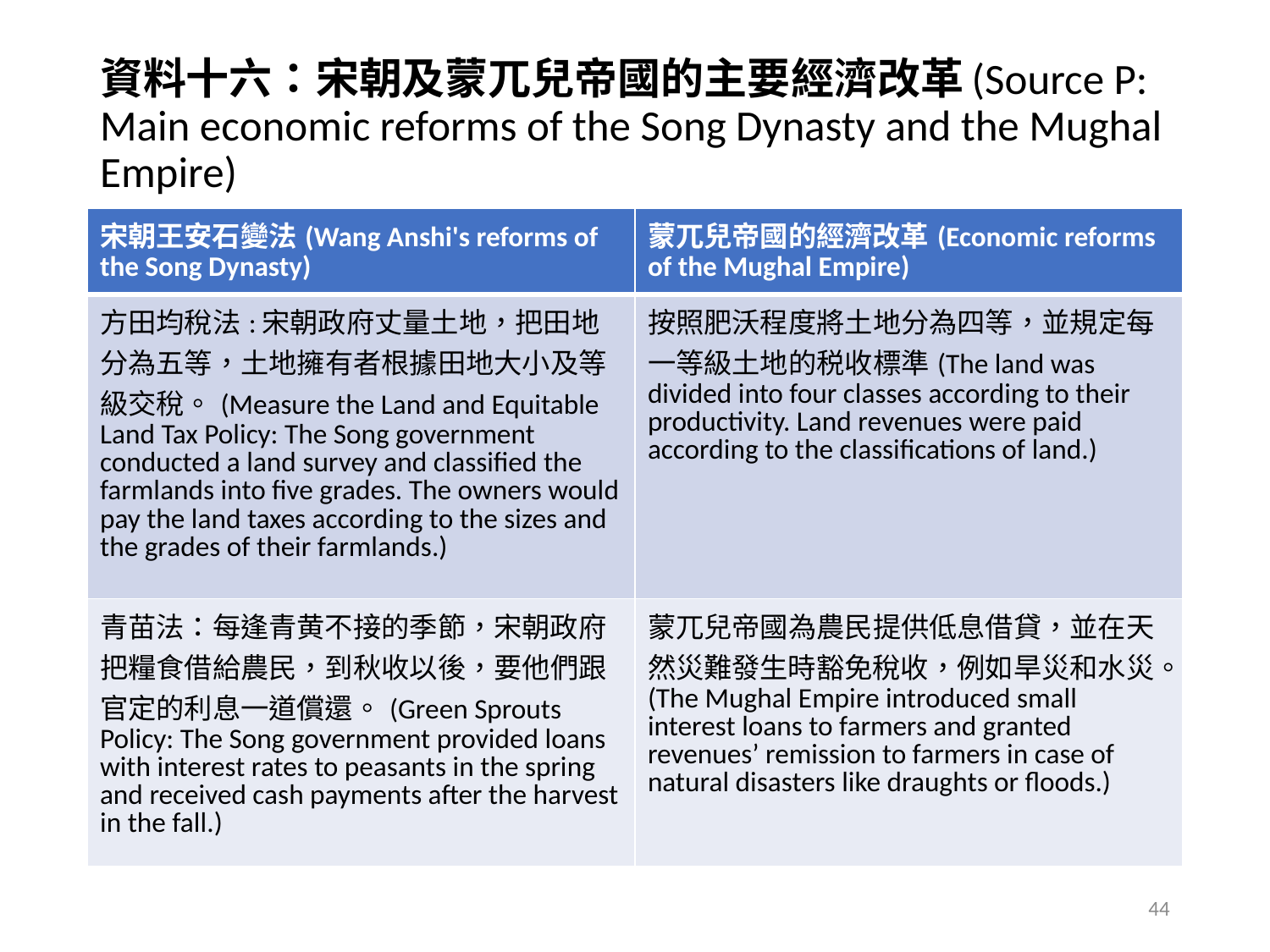

# 資料十六：宋朝及蒙兀兒帝國的主要經濟改革(Source P: Main economic reforms of the Song Dynasty and the Mughal Empire)
| 宋朝王安石變法(Wang Anshi's reforms of the Song Dynasty) | 蒙兀兒帝國的經濟改革(Economic reforms of the Mughal Empire) |
| --- | --- |
| 方田均稅法:宋朝政府丈量土地，把田地分為五等，土地擁有者根據田地大小及等級交稅。(Measure the Land and Equitable Land Tax Policy: The Song government conducted a land survey and classified the farmlands into five grades. The owners would pay the land taxes according to the sizes and the grades of their farmlands.) | 按照肥沃程度將土地分為四等，並規定每一等級土地的税收標準(The land was divided into four classes according to their productivity. Land revenues were paid according to the classifications of land.) |
| 青苗法：每逢青黄不接的季節，宋朝政府把糧食借給農民，到秋收以後，要他們跟官定的利息一道償還。(Green Sprouts Policy: The Song government provided loans with interest rates to peasants in the spring and received cash payments after the harvest in the fall.) | 蒙兀兒帝國為農民提供低息借貸，並在天然災難發生時豁免稅收，例如旱災和水災。(The Mughal Empire introduced small interest loans to farmers and granted revenues’ remission to farmers in case of natural disasters like draughts or floods.) |
44